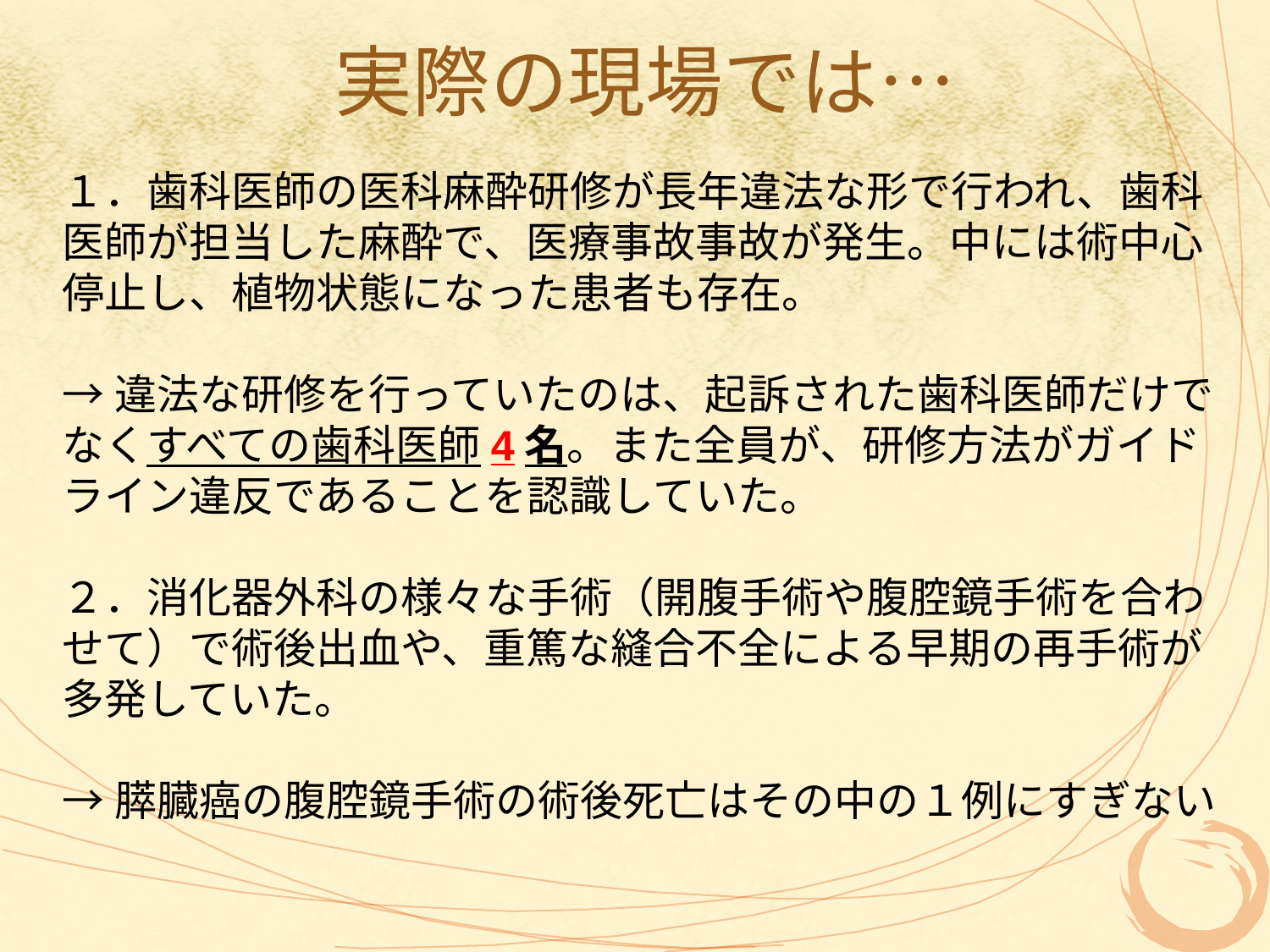

# 実際の現場では…
１．歯科医師の医科麻酔研修が長年違法な形で行われ、歯科
医師が担当した麻酔で、医療事故事故が発生。中には術中心停止し、植物状態になった患者も存在。

→違法な研修を行っていたのは、起訴された歯科医師だけでなくすべての歯科医師4名。また全員が、研修方法がガイドライン違反であることを認識していた。

２．消化器外科の様々な手術（開腹手術や腹腔鏡手術を合わせて）で術後出血や、重篤な縫合不全による早期の再手術が多発していた。

→膵臓癌の腹腔鏡手術の術後死亡はその中の１例にすぎない